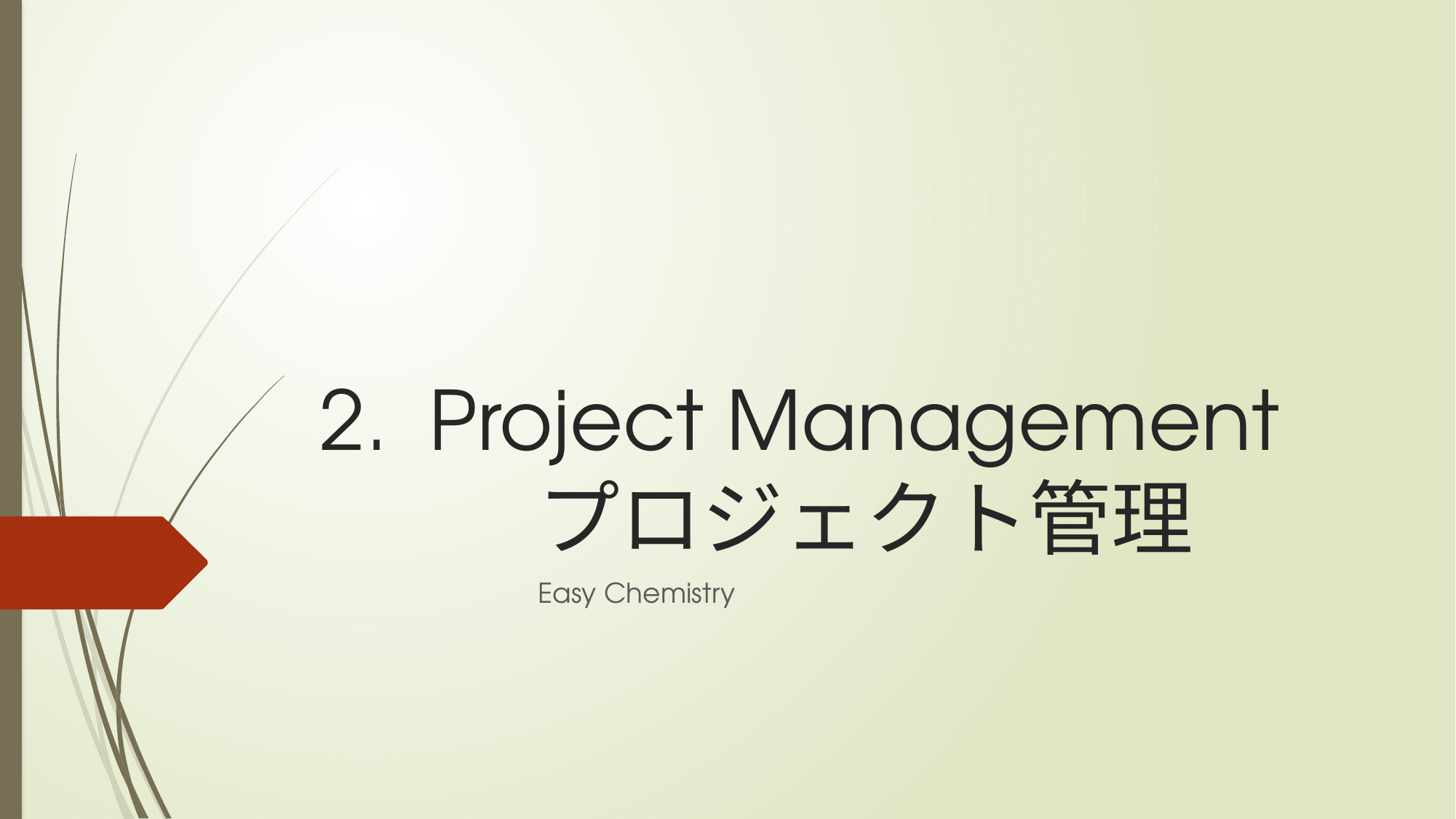

# 2.	Project Management プロジェクト管理
		Easy Chemistry